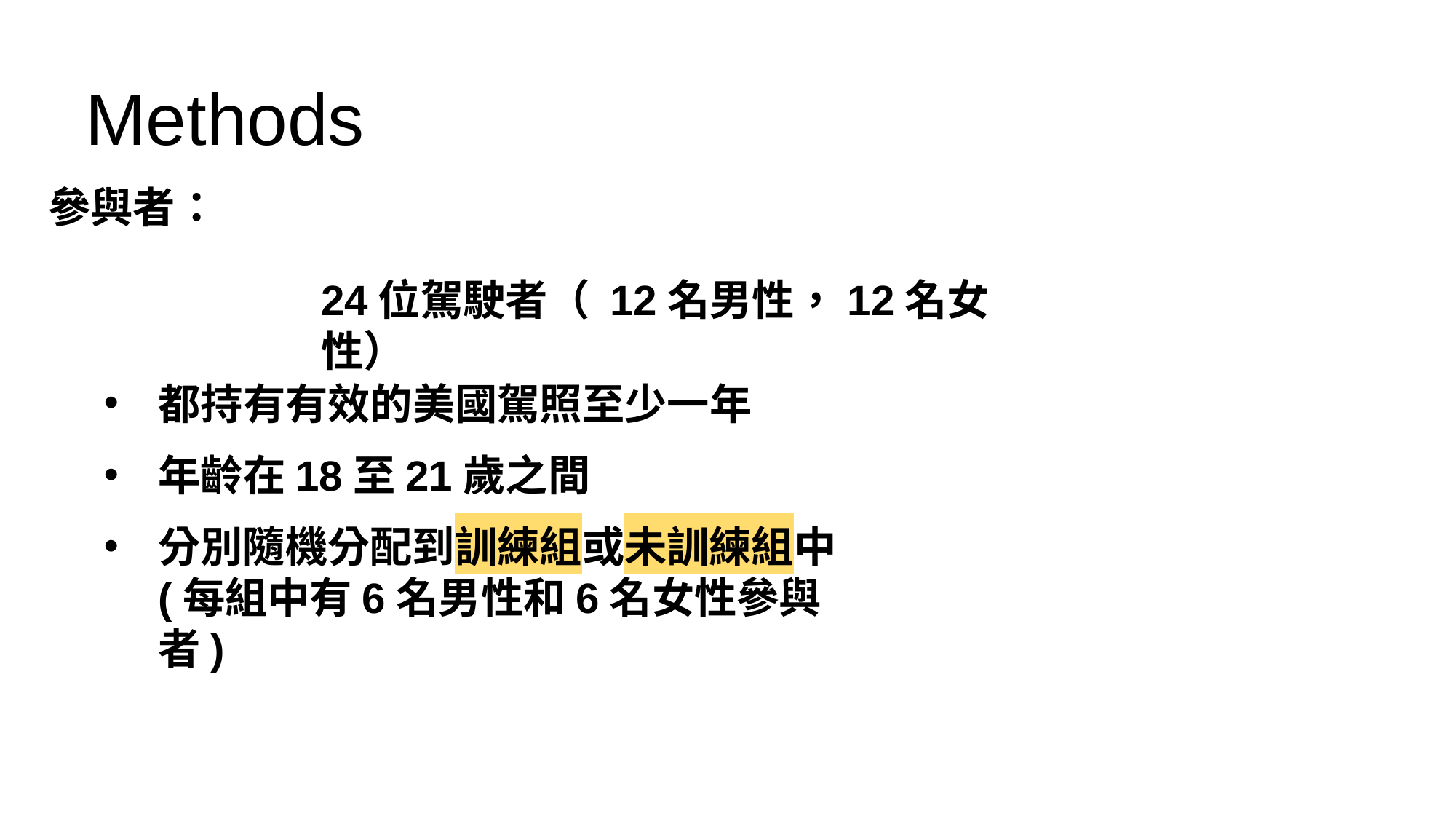

Methods
參與者：
24位駕駛者（ 12名男性，12名女性）
都持有有效的美國駕照至少一年
年齡在18至21歲之間
分別隨機分配到訓練組或未訓練組中(每組中有6名男性和6名女性參與者)